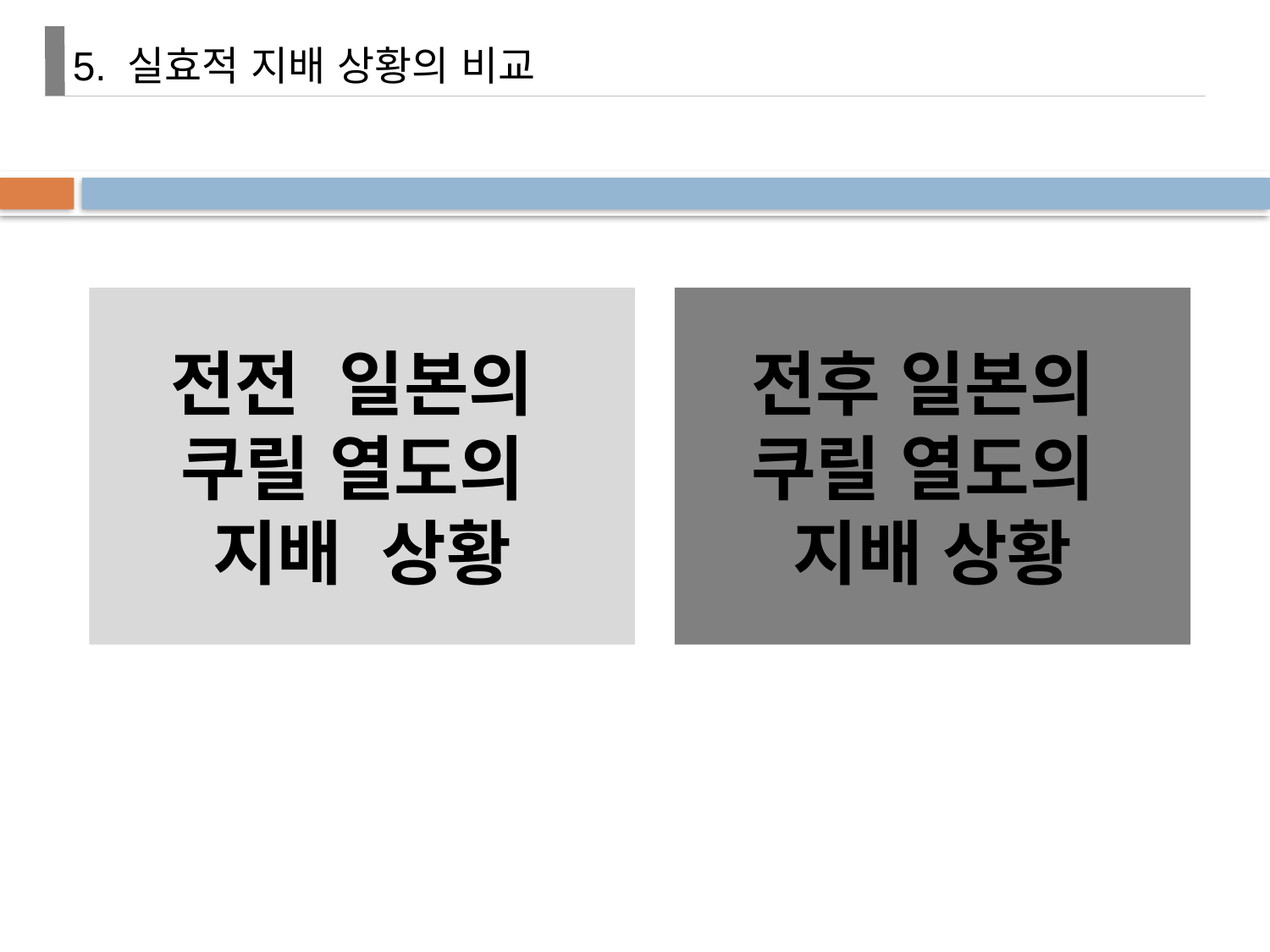

5. 실효적 지배 상황의 비교
전전  일본의
쿠릴 열도의
지배  상황
전후 일본의
쿠릴 열도의
지배 상황